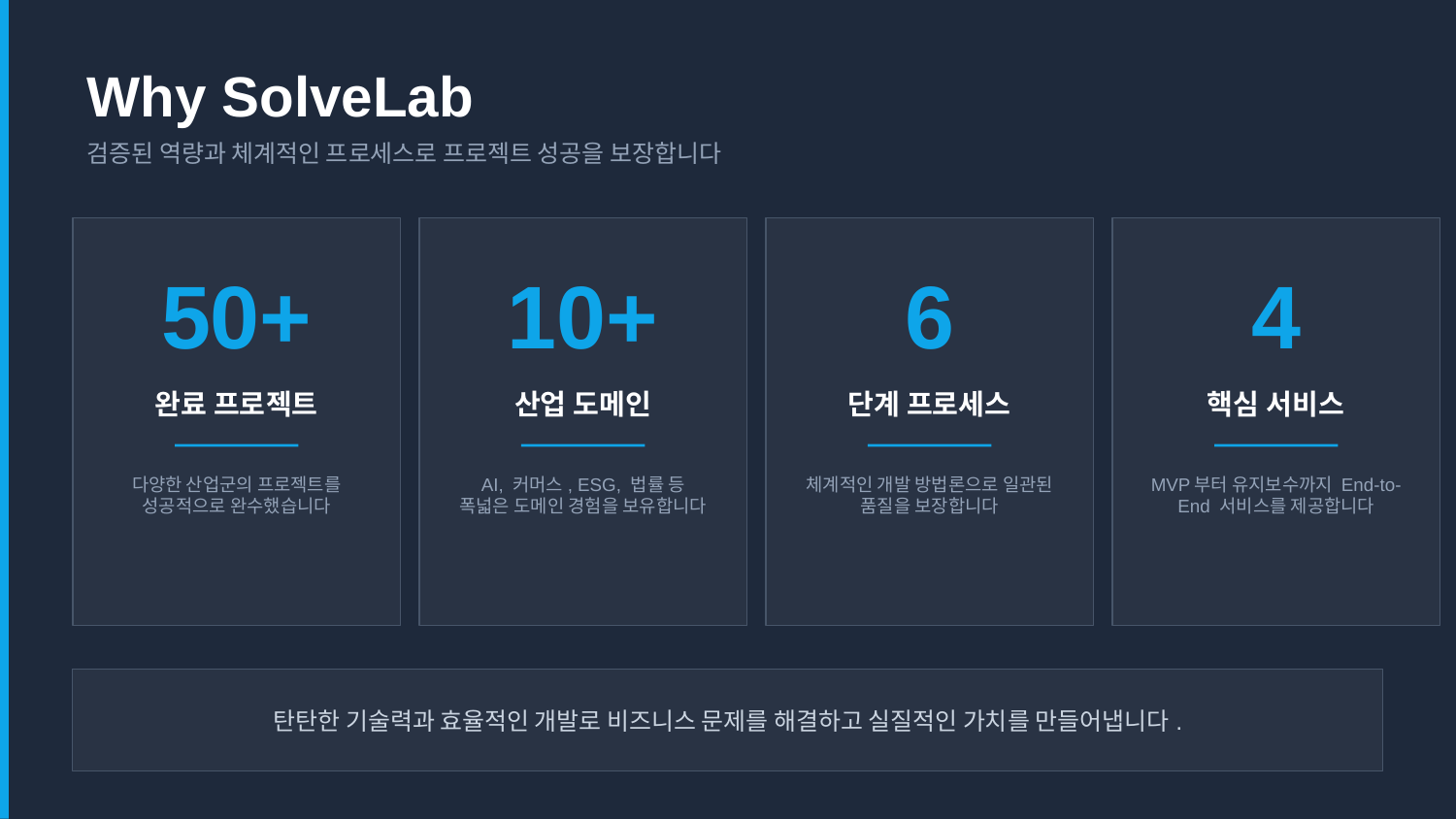

Why SolveLab
검증된 역량과 체계적인 프로세스로 프로젝트 성공을 보장합니다

50+
10+
6
4
완료 프로젝트
산업 도메인
단계 프로세스
핵심 서비스

다양한 산업군의 프로젝트를 성공적으로 완수했습니다
AI, 커머스, ESG, 법률 등 폭넓은 도메인 경험을 보유합니다
체계적인 개발 방법론으로 일관된 품질을 보장합니다
MVP부터 유지보수까지 End-to-End 서비스를 제공합니다

탄탄한 기술력과 효율적인 개발로 비즈니스 문제를 해결하고 실질적인 가치를 만들어냅니다.